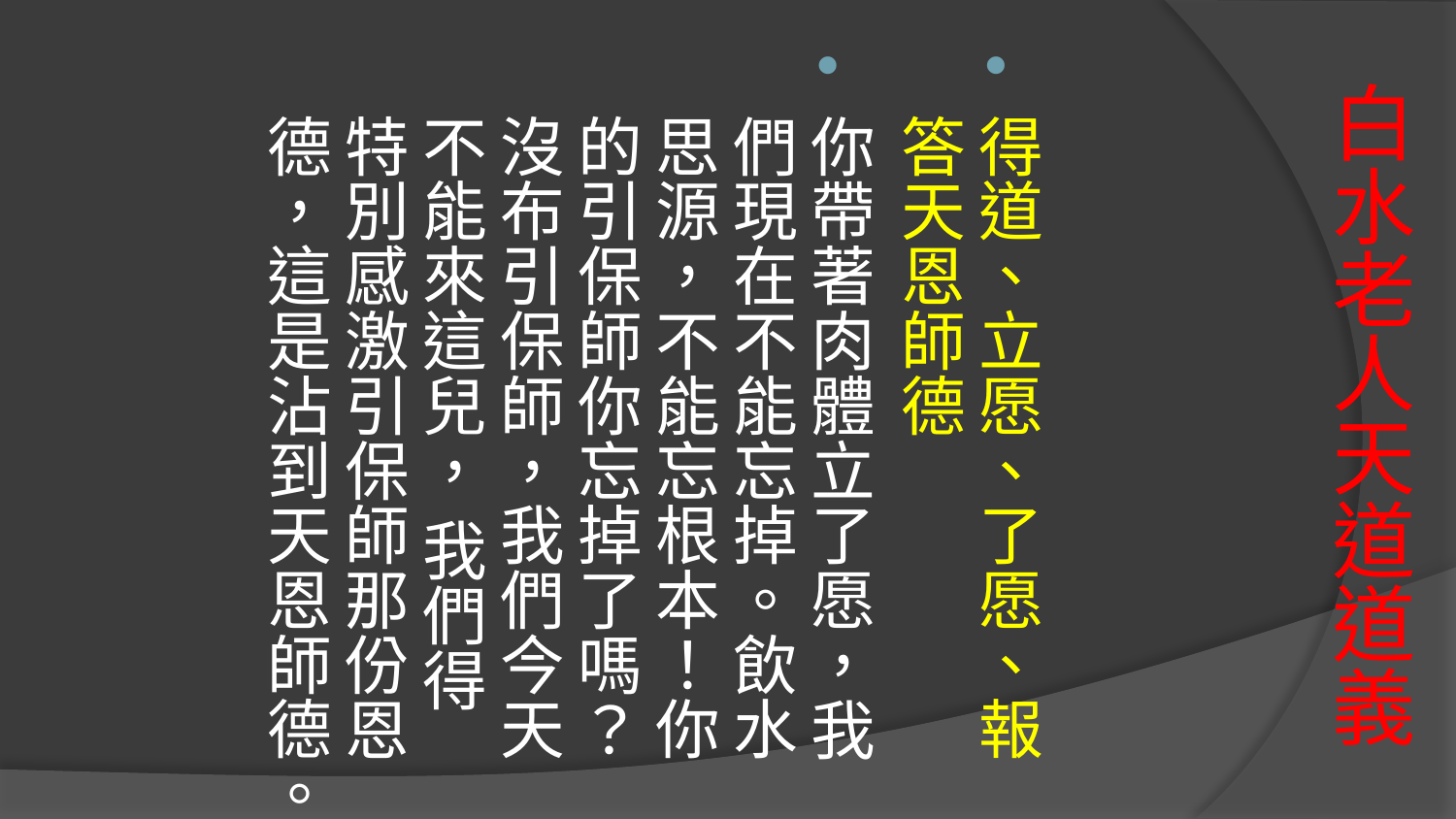

得道、立愿、了愿、報答天恩師德
你帶著肉體立了愿，我們現在不能忘掉。飲水思源，不能忘根本！你的引保師你忘掉了嗎？沒布引保師，我們今天不能來這兒， 我們得特別感激引保師那份恩德，這是沾到天恩師德。
# 白水老人天道道義